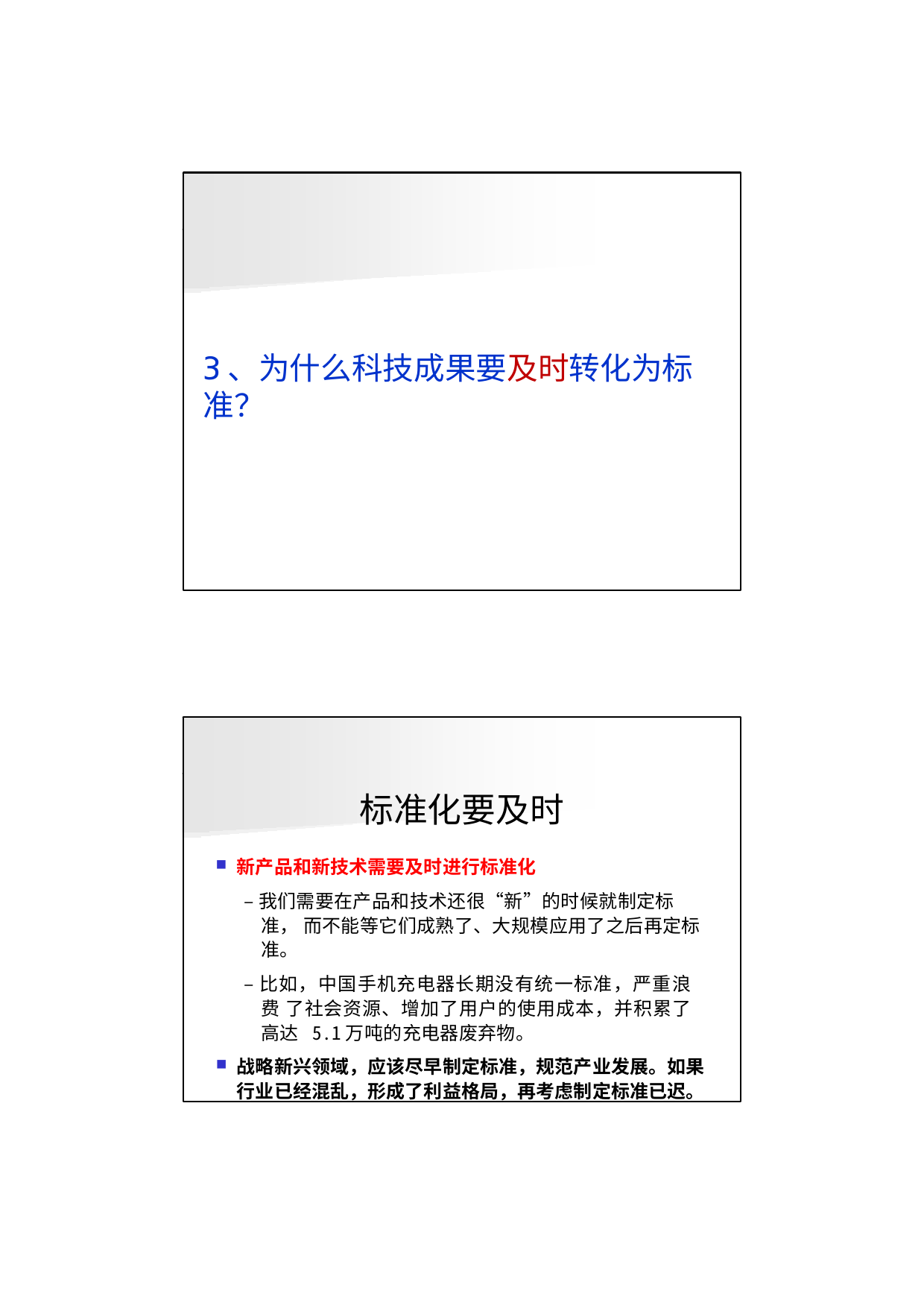

3、为什么科技成果要及时转化为标准？

标准化要及时
新产品和新技术需要及时进行标准化
–我们需要在产品和技术还很“新”的时候就制定标准， 而不能等它们成熟了、大规模应用了之后再定标准。
–比如，中国手机充电器长期没有统一标准，严重浪费 了社会资源、增加了用户的使用成本，并积累了高达  5.1万吨的充电器废弃物。
战略新兴领域，应该尽早制定标准，规范产业发展。如果 行业已经混乱，形成了利益格局，再考虑制定标准已迟。